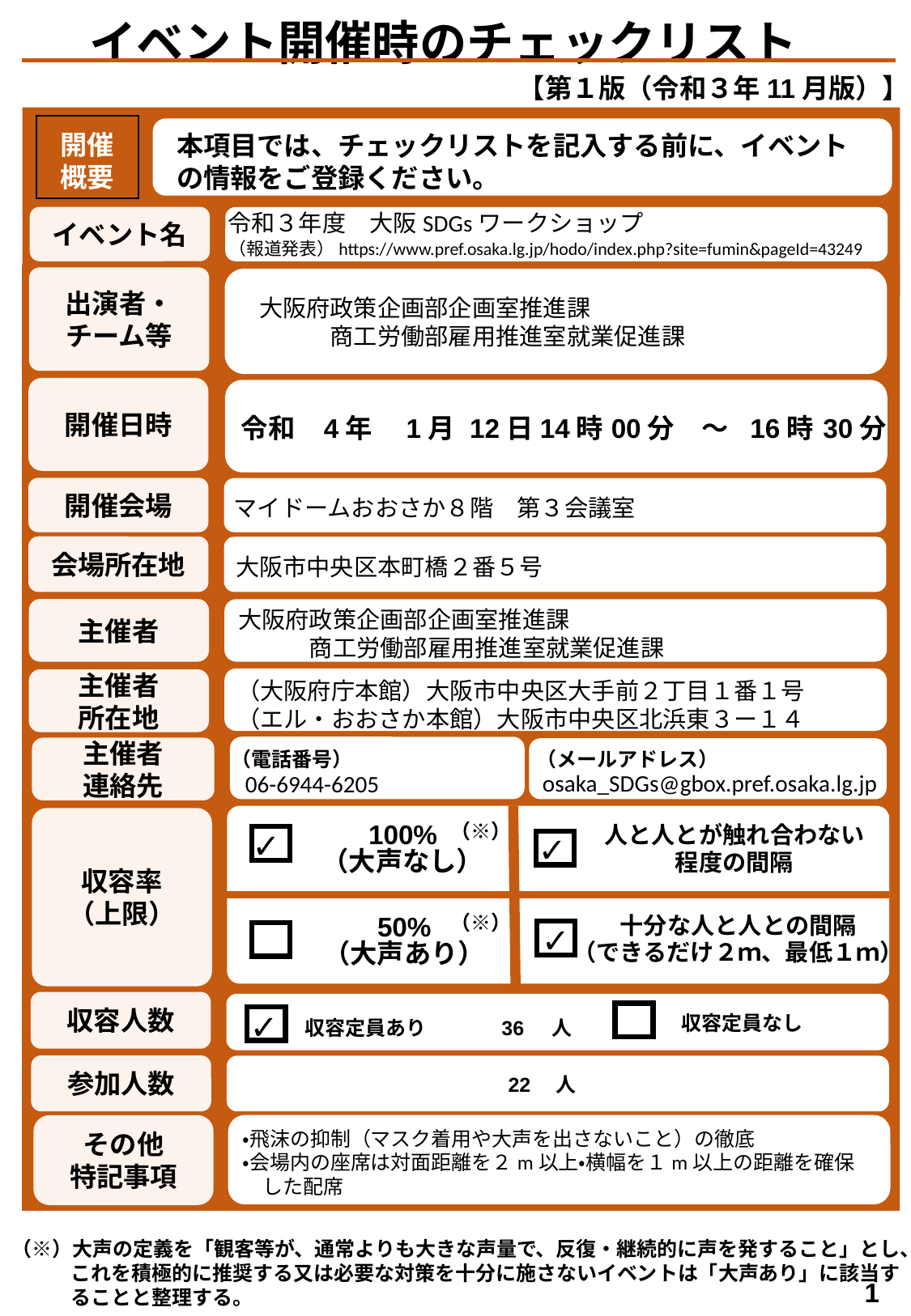

イベント開催時のチェックリスト
【第１版（令和３年11月版）】

開催
概要

本項目では、チェックリストを記入する前に、イベントの情報をご登録ください。
令和３年度　大阪SDGsワークショップ
イベント名
令和
（報道発表）https://www.pref.osaka.lg.jp/hodo/index.php?site=fumin&pageId=43249

出演者・
チーム等

大阪府政策企画部企画室推進課
　　　商工労働部雇用推進室就業促進課
開催日時

30分
令和
4年
1月
12日
14時
00分　～
16時
開催会場

マイドームおおさか８階　第３会議室
会場所在地

大阪市中央区本町橋２番５号
主催者

大阪府政策企画部企画室推進課
　　　商工労働部雇用推進室就業促進課

主催者
所在地
（大阪府庁本館）大阪市中央区大手前２丁目１番１号
（エル・おおさか本館）大阪市中央区北浜東３ー１４

主催者
連絡先

（電話番号）
（メールアドレス）
osaka_SDGs@gbox.pref.osaka.lg.jp
06-6944-6205

収容率
（上限）
人と人とが触れ合わない程度の間隔
100%
（大声なし）

十分な人と人との間隔
（できるだけ２ｍ、最低１ｍ）
50%
（大声あり）

（※）
✓
✓
（※）
✓
ー
収容人数

収容定員あり　　　  36    人
✓
収容定員なし

参加人数

　   22　人

その他
特記事項
・飛沫の抑制（マスク着用や大声を出さないこと）の徹底
・会場内の座席は対面距離を２m以上・横幅を１m以上の距離を確保
　した配席
（※）大声の定義を「観客等が、通常よりも大きな声量で、反復・継続的に声を発すること」とし、これを積極的に推奨する又は必要な対策を十分に施さないイベントは「大声あり」に該当することと整理する。
1